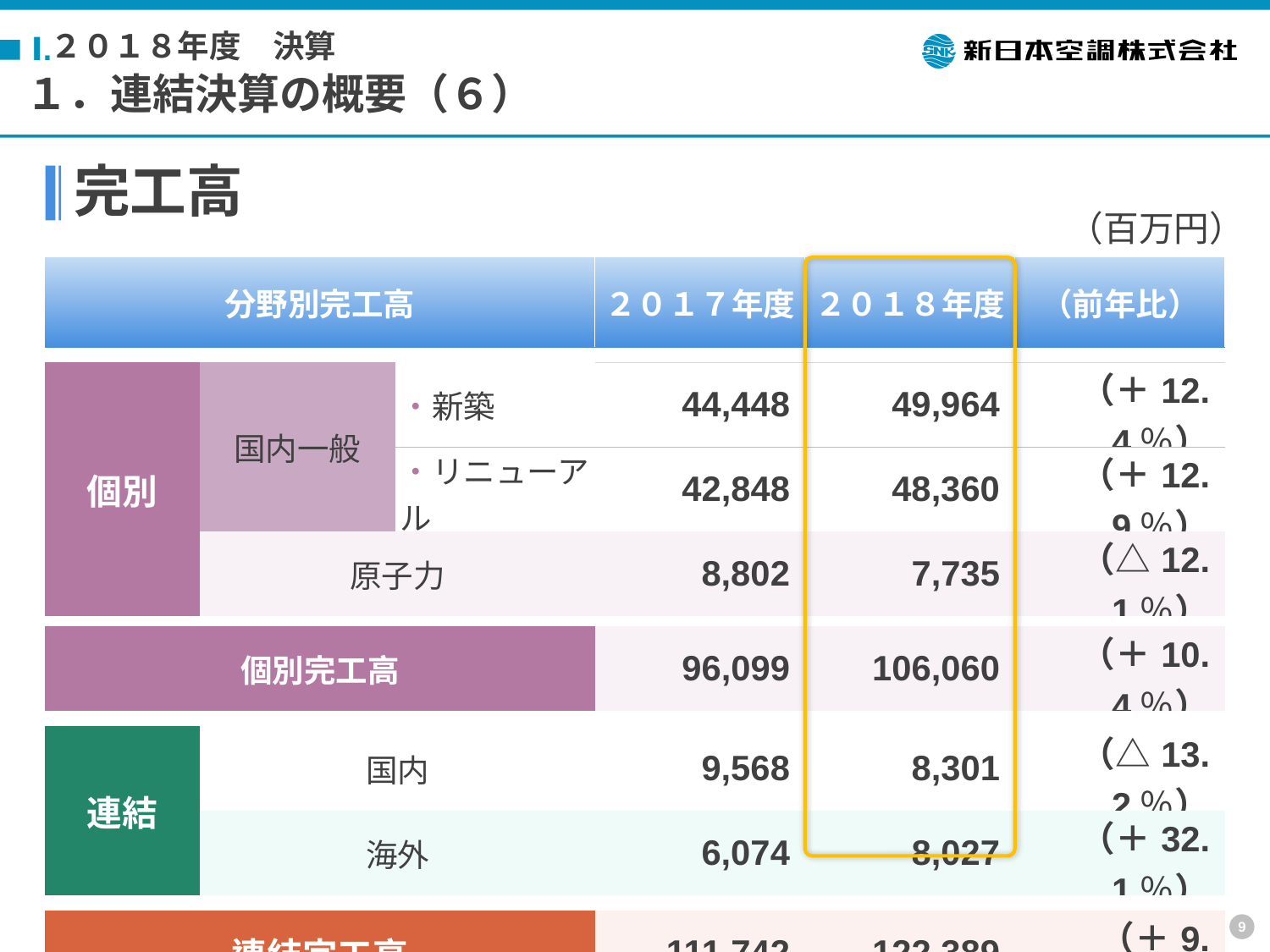

２０１８年度　決算
Ⅰ.
１．連結決算の概要（６）
完工高

（百万円）

| 分野別完工高 |  |  | ２０１７年度 | ２０１８年度 | （前年比） |
| --- | --- | --- | --- | --- | --- |
|  |  |  |  |  |  |
| 個別 | 国内一般 | ・新築 | 44,448 | 49,964 | （＋12.4％） |
|  |  | ・リニューアル | 42,848 | 48,360 | （＋12.9％） |
|  | 原子力 |  | 8,802 | 7,735 | （△12.1％） |
|  |  |  |  |  |  |
| 個別完工高 |  |  | 96,099 | 106,060 | （＋10.4％） |
|  |  |  |  |  |  |
| 連結 | 国内 |  | 9,568 | 8,301 | （△13.2％） |
|  | 海外 |  | 6,074 | 8,027 | （＋32.1％） |
|  |  |  |  |  |  |
| 連結完工高 |  |  | 111,742 | 122,389 | （＋9.5％） |